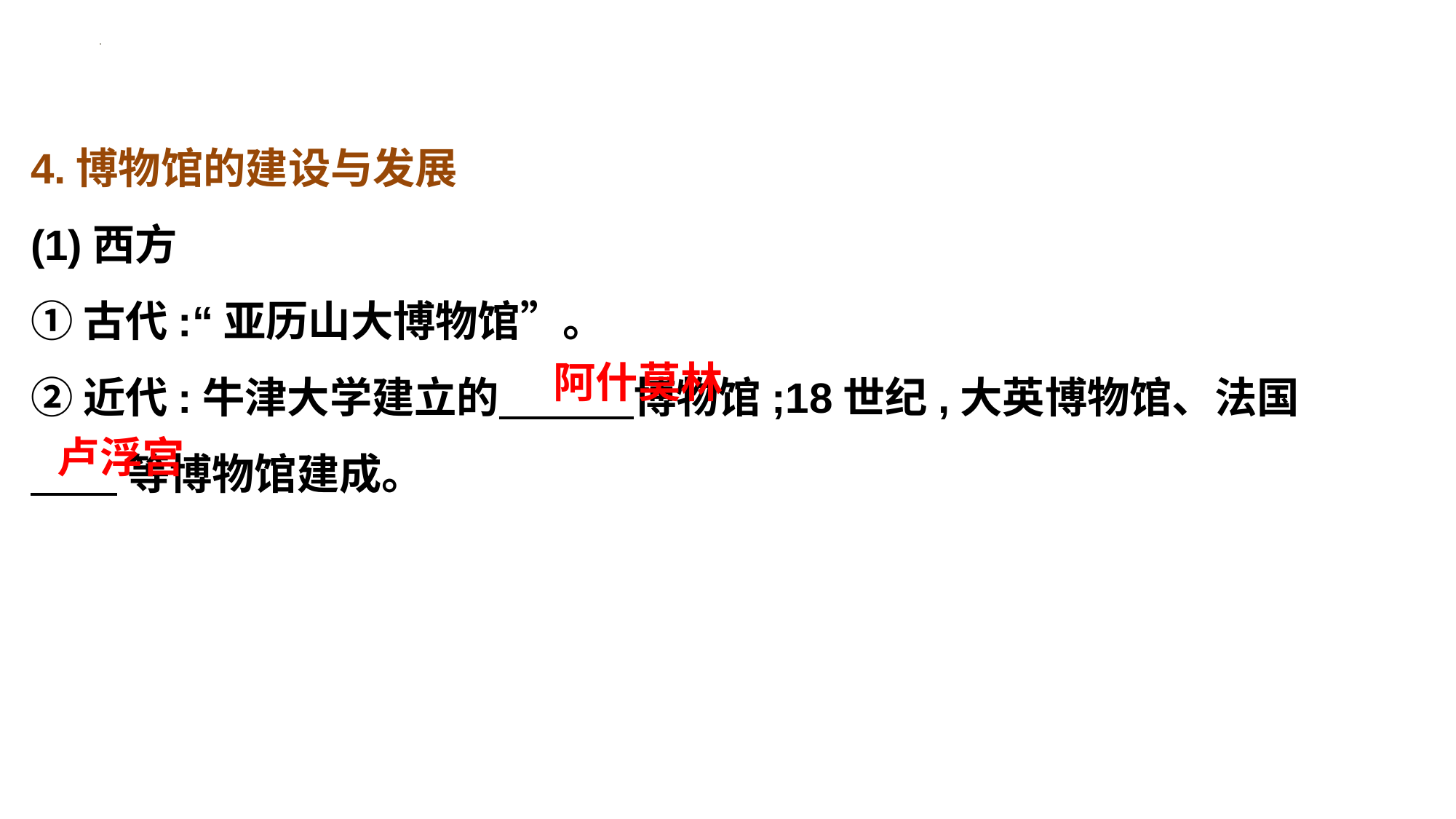

4.博物馆的建设与发展
(1)西方
①古代:“亚历山大博物馆”。
②近代:牛津大学建立的              博物馆;18世纪,大英博物馆、法国
         等博物馆建成。
阿什莫林
卢浮宫